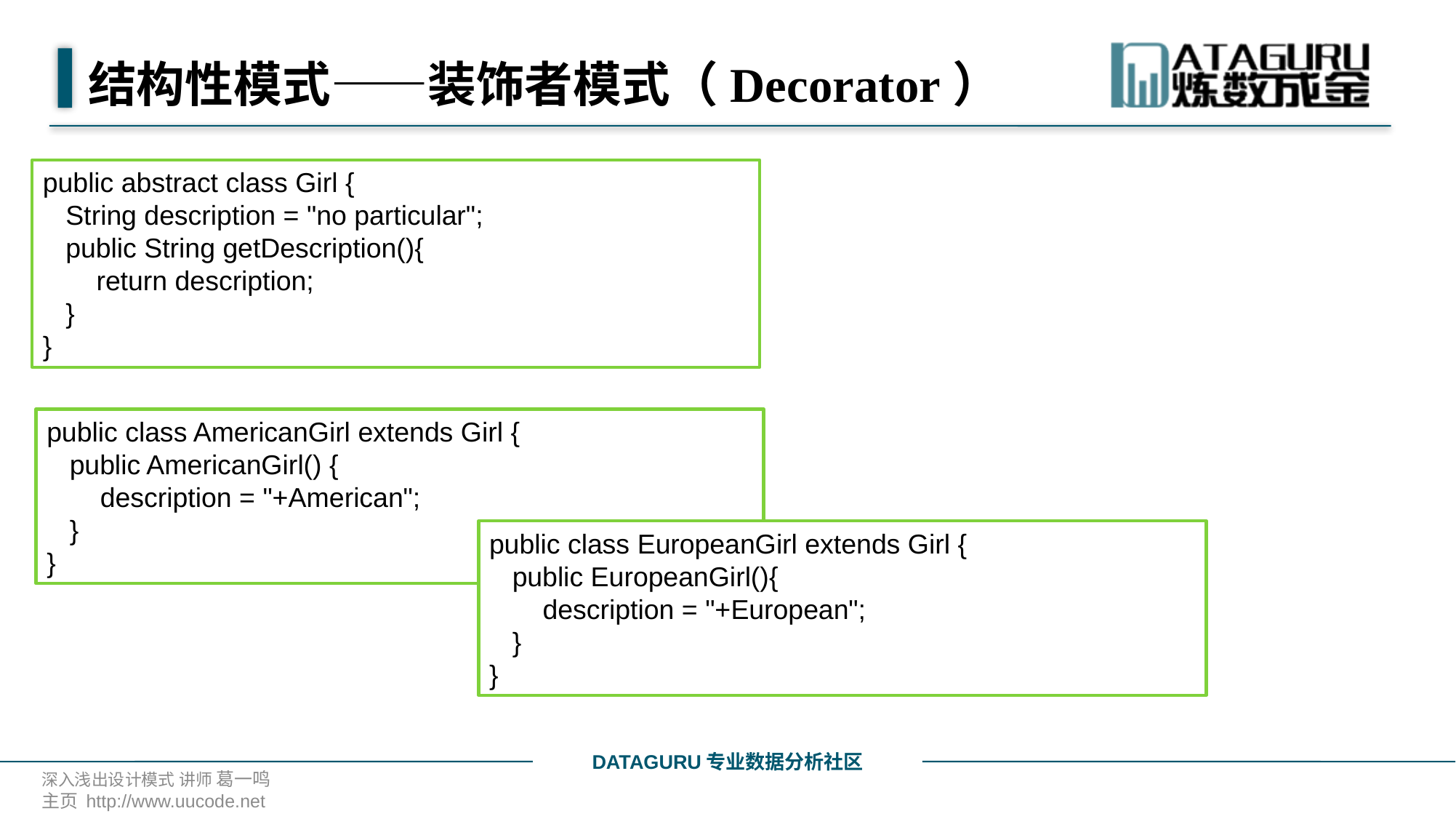

# 结构性模式——装饰者模式（Decorator）
public abstract class Girl {
   String description = "no particular";
   public String getDescription(){
       return description;
   }
}
public class AmericanGirl extends Girl {
   public AmericanGirl() {
       description = "+American";
   }
}
public class EuropeanGirl extends Girl {
   public EuropeanGirl(){
       description = "+European";
   }
}